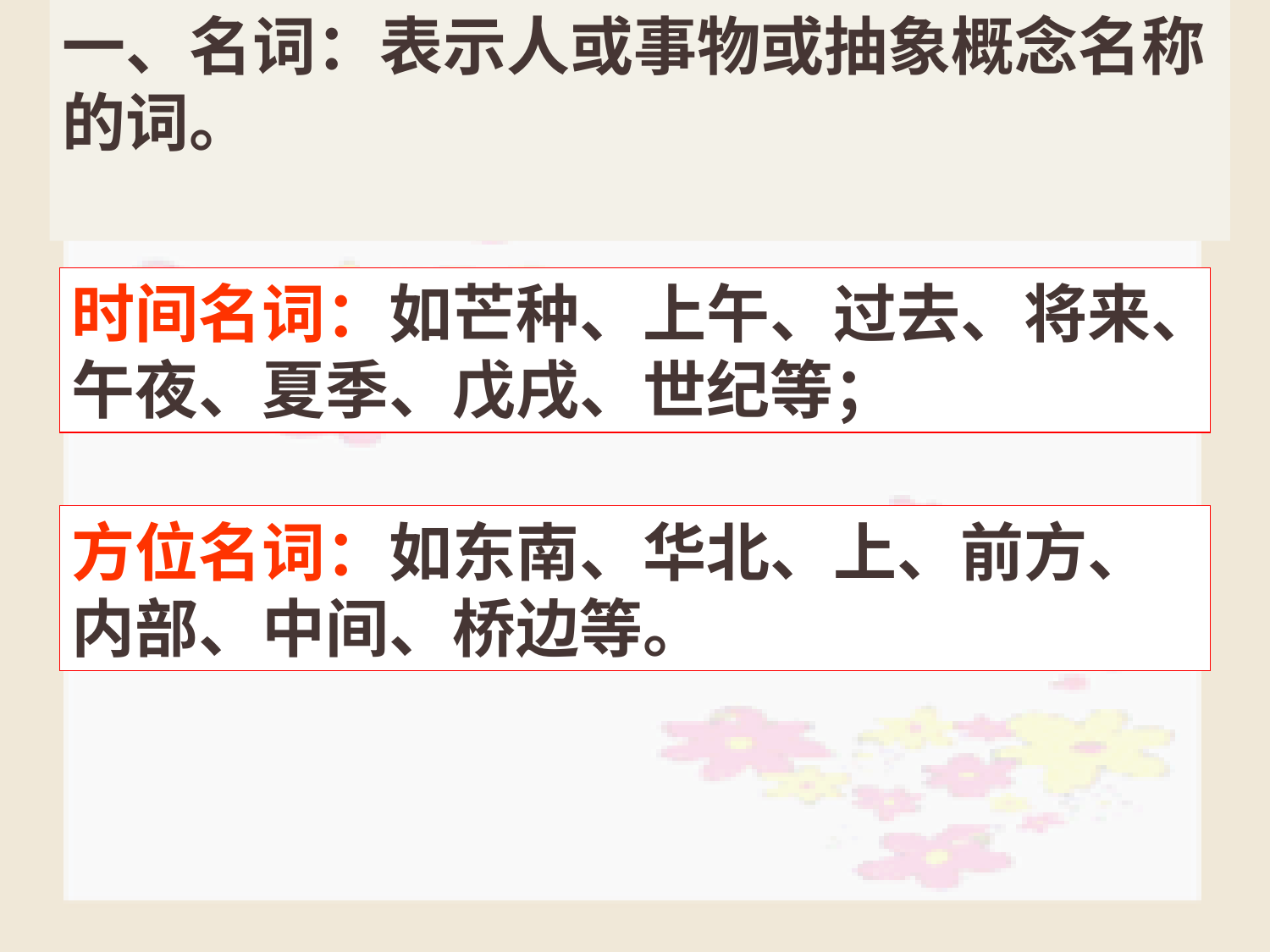

一、名词：表示人或事物或抽象概念名称的词。

时间名词：如芒种、上午、过去、将来、午夜、夏季、戊戌、世纪等；

方位名词：如东南、华北、上、前方、内部、中间、桥边等。